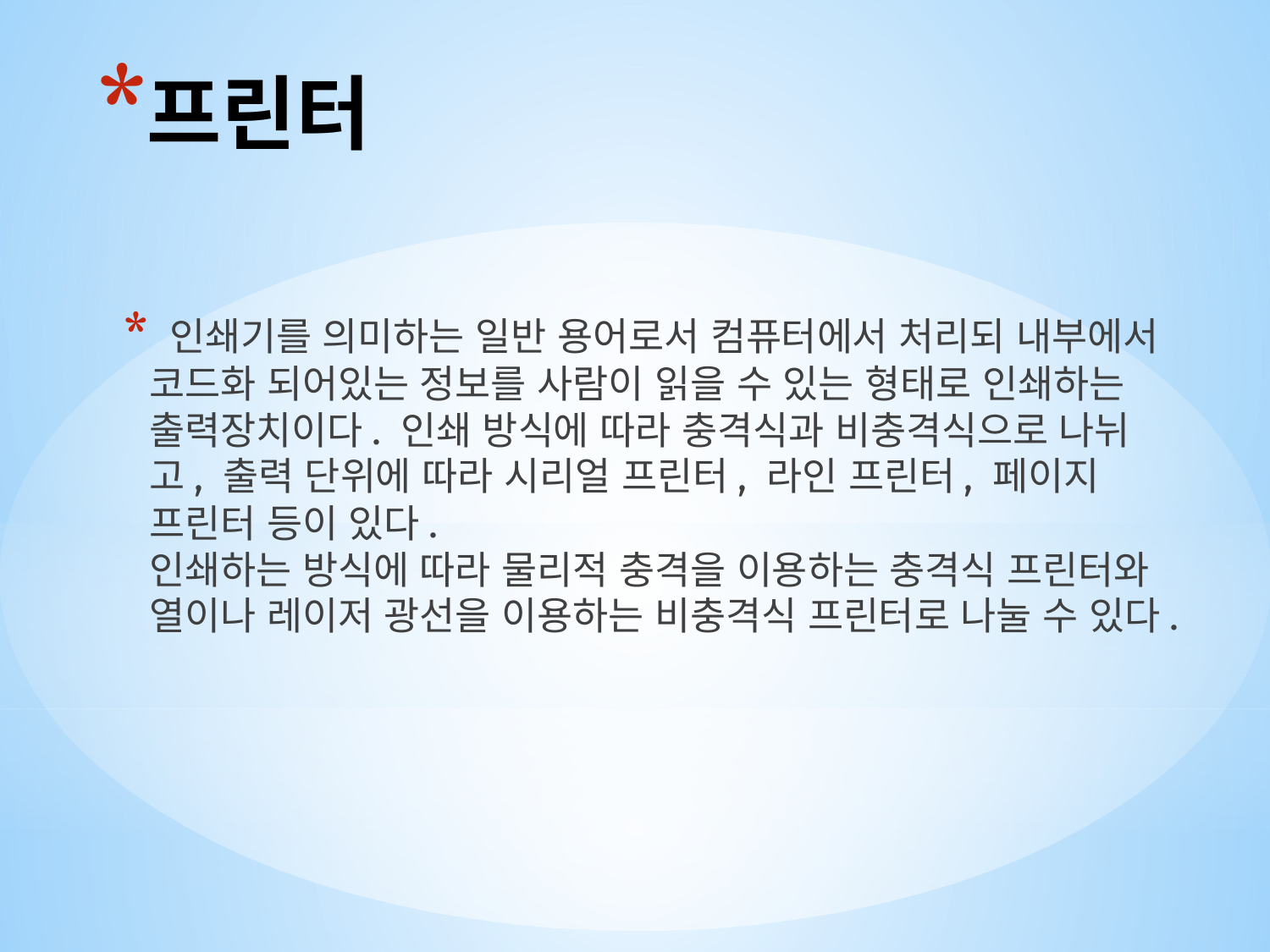

# 프린터
 인쇄기를 의미하는 일반 용어로서 컴퓨터에서 처리되 내부에서 코드화 되어있는 정보를 사람이 읽을 수 있는 형태로 인쇄하는 출력장치이다. 인쇄 방식에 따라 충격식과 비충격식으로 나뉘고, 출력 단위에 따라 시리얼 프린터, 라인 프린터, 페이지 프린터 등이 있다.
인쇄하는 방식에 따라 물리적 충격을 이용하는 충격식 프린터와 열이나 레이저 광선을 이용하는 비충격식 프린터로 나눌 수 있다.